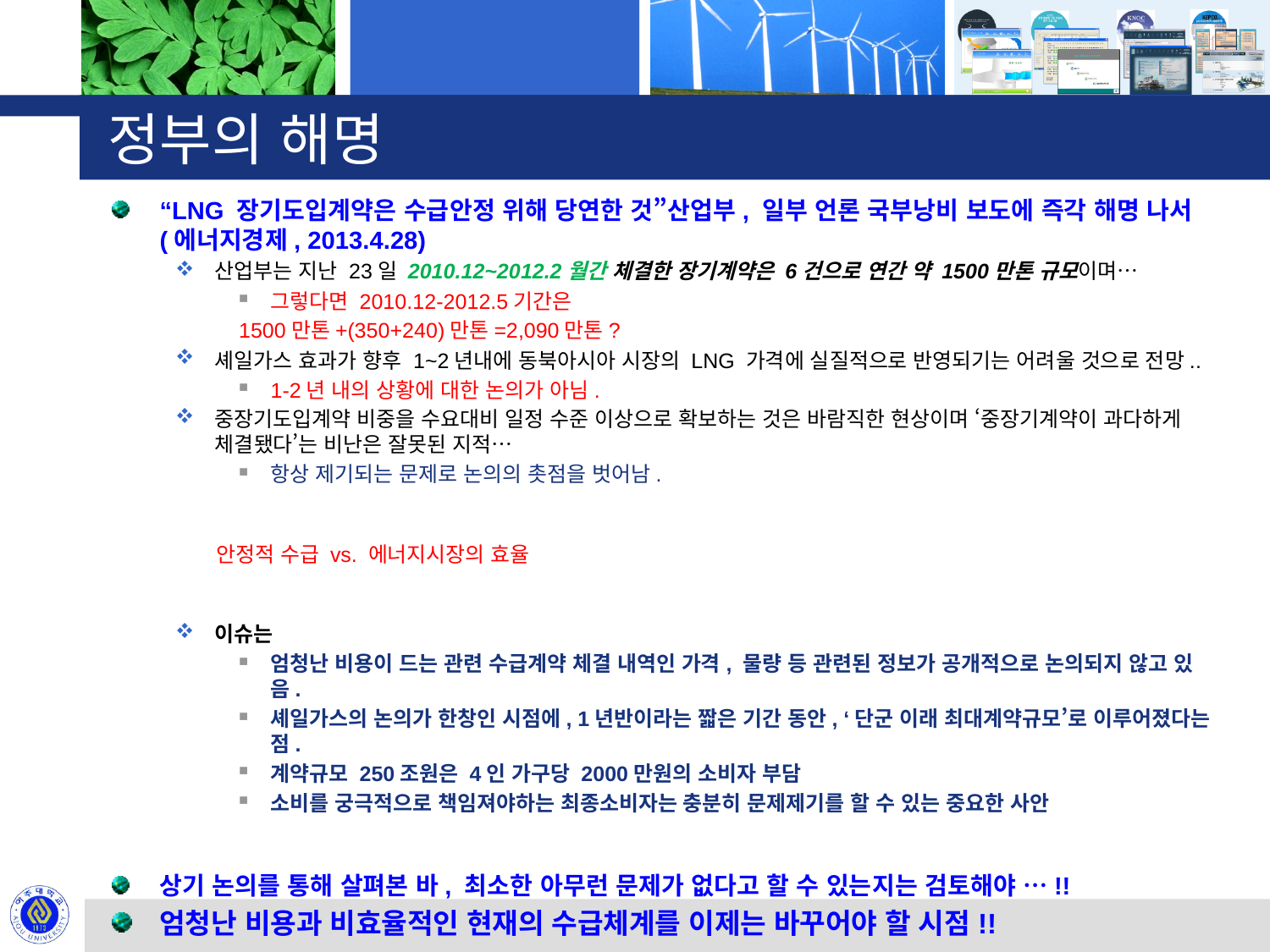

# 정부의 해명
“LNG 장기도입계약은 수급안정 위해 당연한 것”산업부, 일부 언론 국부낭비 보도에 즉각 해명 나서 (에너지경제, 2013.4.28)
산업부는 지난 23일 2010.12~2012.2월간 체결한 장기계약은 6건으로 연간 약 1500만톤 규모이며…
그렇다면 2010.12-2012.5기간은
1500만톤+(350+240)만톤=2,090만톤?
셰일가스 효과가 향후 1~2년내에 동북아시아 시장의 LNG 가격에 실질적으로 반영되기는 어려울 것으로 전망..
1-2년 내의 상황에 대한 논의가 아님.
중장기도입계약 비중을 수요대비 일정 수준 이상으로 확보하는 것은 바람직한 현상이며 ‘중장기계약이 과다하게 체결됐다’는 비난은 잘못된 지적…
항상 제기되는 문제로 논의의 촛점을 벗어남.

      안정적 수급 vs. 에너지시장의 효율

이슈는
엄청난 비용이 드는 관련 수급계약 체결 내역인 가격, 물량 등 관련된 정보가 공개적으로 논의되지 않고 있음.
셰일가스의 논의가 한창인 시점에, 1년반이라는 짧은 기간 동안, ‘단군 이래 최대계약규모’로 이루어졌다는 점.
계약규모 250조원은 4인 가구당 2000만원의 소비자 부담
소비를 궁극적으로 책임져야하는 최종소비자는 충분히 문제제기를 할 수 있는 중요한 사안

상기 논의를 통해 살펴본 바, 최소한 아무런 문제가 없다고 할 수 있는지는 검토해야 …!!
엄청난 비용과 비효율적인 현재의 수급체계를 이제는 바꾸어야 할 시점!!